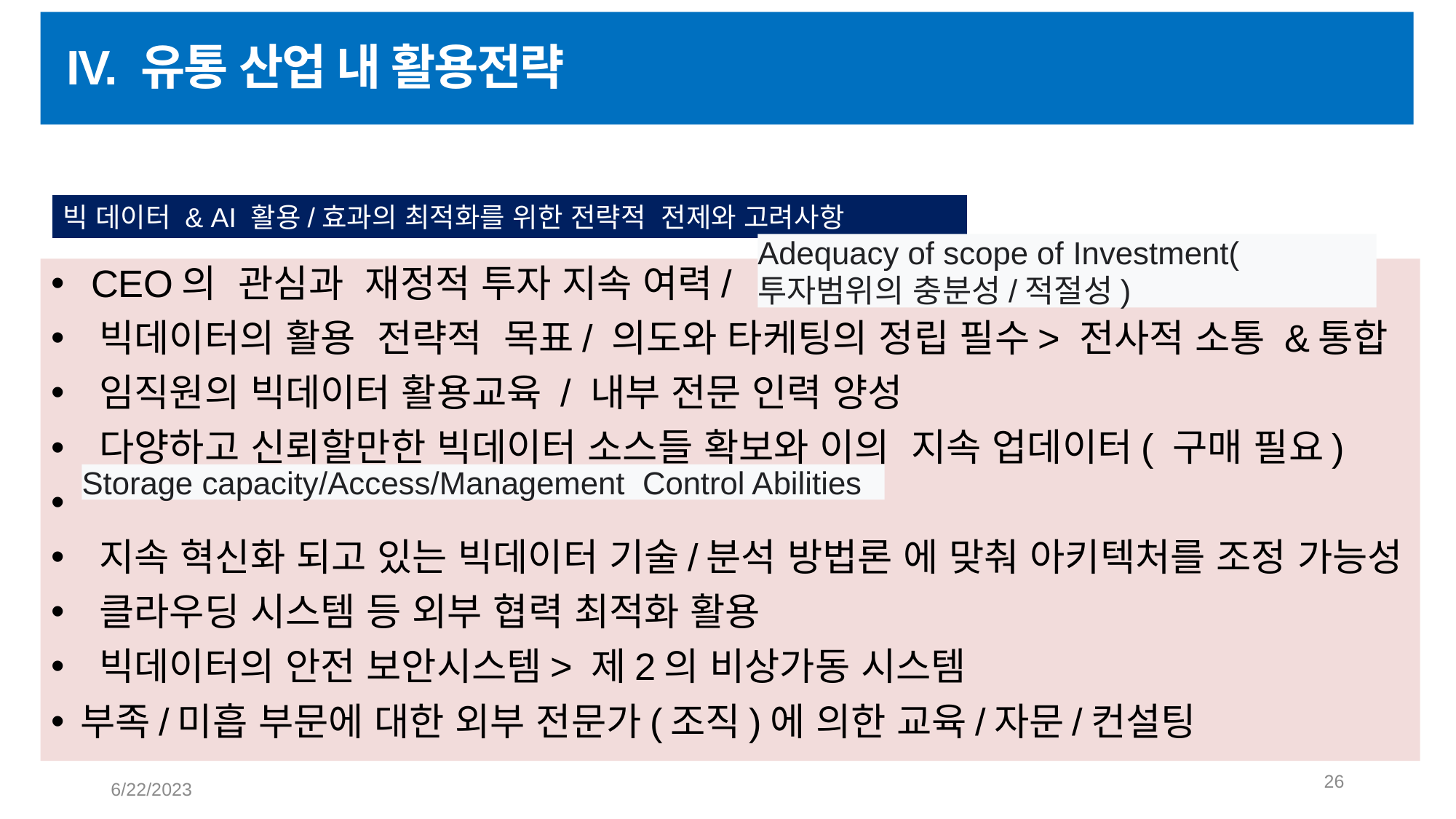

IV. 유통 산업 내 활용전략
빅 데이터 & AI 활용/효과의 최적화를 위한 전략적  전제와 고려사항
Adequacy of scope of Investment(투자범위의 충분성/적절성)
 CEO의  관심과  재정적 투자 지속 여력/
 빅데이터의 활용  전략적  목표/ 의도와 타케팅의 정립 필수> 전사적 소통 &통합
 임직원의 빅데이터 활용교육 / 내부 전문 인력 양성
 다양하고 신뢰할만한 빅데이터 소스들 확보와 이의  지속 업데이터( 구매 필요)

 지속 혁신화 되고 있는 빅데이터 기술/분석 방법론 에 맞춰 아키텍처를 조정 가능성
 클라우딩 시스템 등 외부 협력 최적화 활용
 빅데이터의 안전 보안시스템> 제2의 비상가동 시스템
부족/미흡 부문에 대한 외부 전문가(조직)에 의한 교육/자문/컨설팅
Storage capacity/Access/Management  Control Abilities
26
6/22/2023